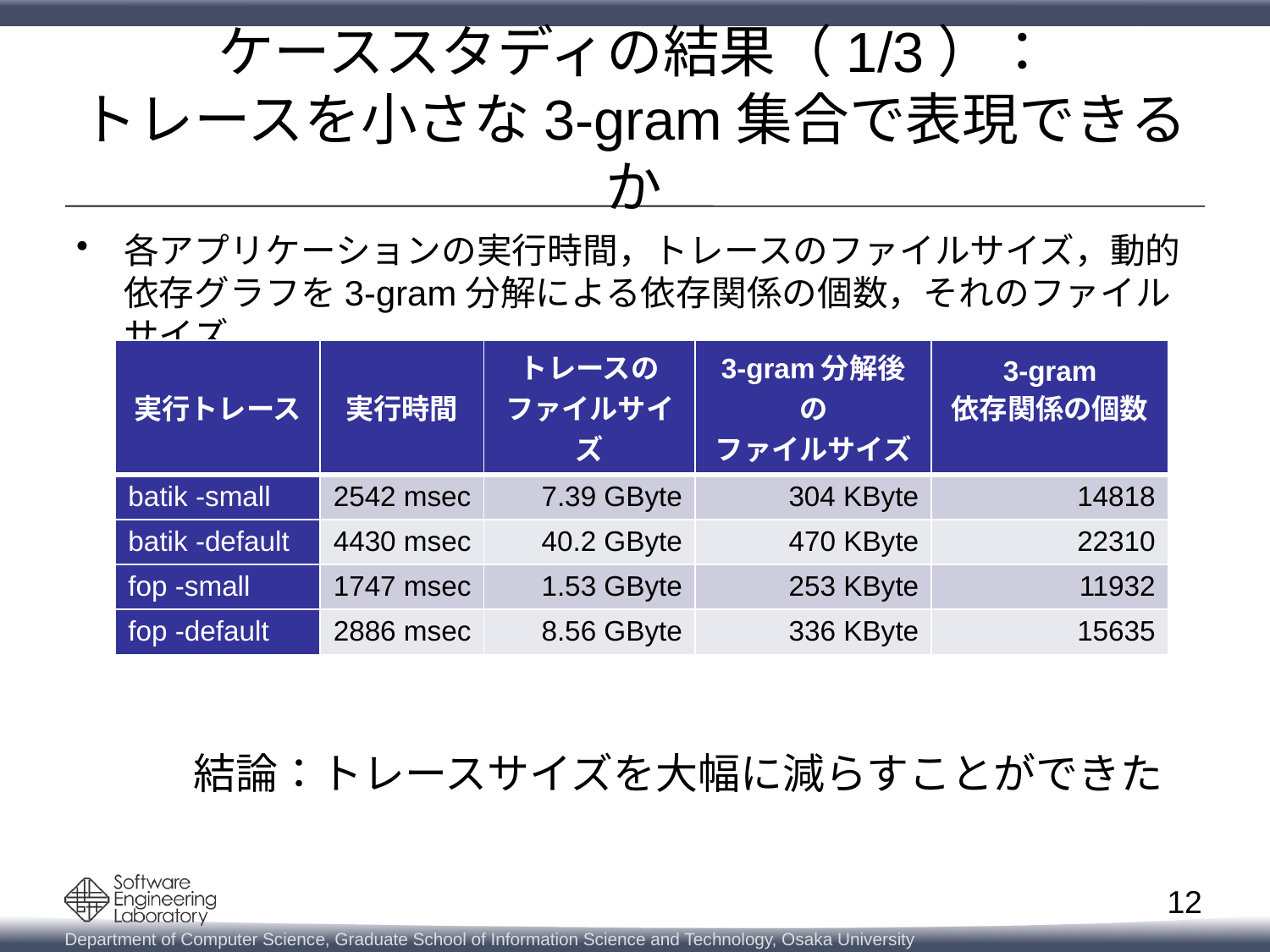

# ケーススタディの結果（1/3）： トレースを小さな3-gram集合で表現できるか
各アプリケーションの実行時間，トレースのファイルサイズ，動的依存グラフを3-gram分解による依存関係の個数，それのファイルサイズ

| 実行トレース | 実行時間 | トレースの ファイルサイズ | 3-gram分解後の ファイルサイズ | 3-gram 依存関係の個数 |
| --- | --- | --- | --- | --- |
| batik -small | 2542 msec | 7.39 GByte | 304 KByte | 14818 |
| batik -default | 4430 msec | 40.2 GByte | 470 KByte | 22310 |
| fop -small | 1747 msec | 1.53 GByte | 253 KByte | 11932 |
| fop -default | 2886 msec | 8.56 GByte | 336 KByte | 15635 |
結論：トレースサイズを大幅に減らすことができた
12